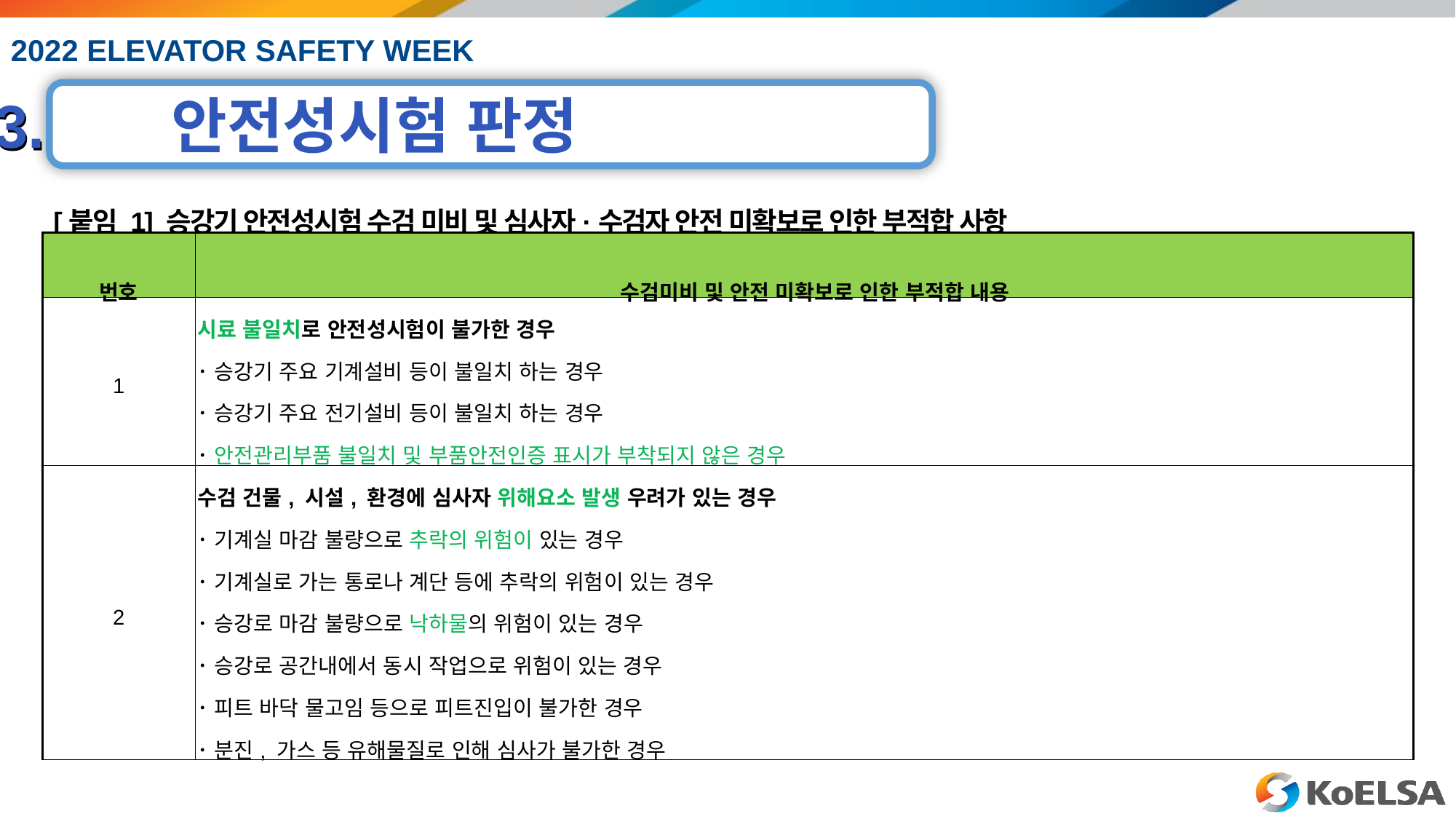

[붙임 1] 승강기 안전성시험 수검 미비 및 심사자·수검자 안전 미확보로 인한 부적합 사항
| 번호 | 수검미비 및 안전 미확보로 인한 부적합 내용 |
| --- | --- |
| 1 | 시료 불일치로 안전성시험이 불가한 경우 |
|  | ･ 승강기 주요 기계설비 등이 불일치 하는 경우 |
|  | ･ 승강기 주요 전기설비 등이 불일치 하는 경우 |
|  | ･ 안전관리부품 불일치 및 부품안전인증 표시가 부착되지 않은 경우 |
| 2 | 수검 건물, 시설, 환경에 심사자 위해요소 발생 우려가 있는 경우 |
|  | ･ 기계실 마감 불량으로 추락의 위험이 있는 경우 |
|  | ･ 기계실로 가는 통로나 계단 등에 추락의 위험이 있는 경우 |
|  | ･ 승강로 마감 불량으로 낙하물의 위험이 있는 경우 |
|  | ･ 승강로 공간내에서 동시 작업으로 위험이 있는 경우 |
|  | ･ 피트 바닥 물고임 등으로 피트진입이 불가한 경우 |
|  | ･ 분진, 가스 등 유해물질로 인해 심사가 불가한 경우 |